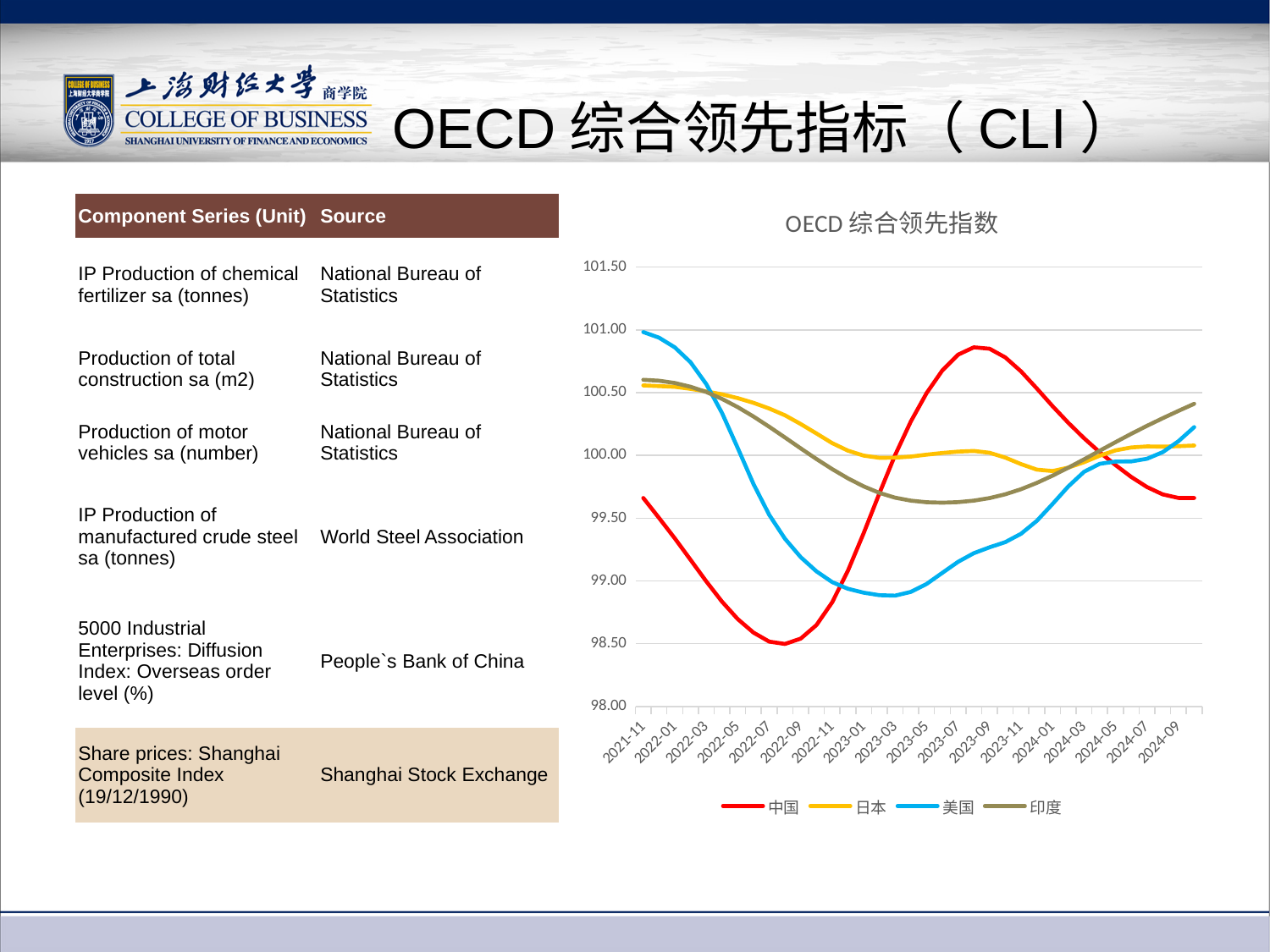

# OECD综合领先指标（CLI）

### Chart: OECD综合领先指数

| Category | 中国 | 日本 | 美国 | 印度 |
|---|---|---|---|---|
| 45596 | 99.66068 | 100.0786 | 100.2251 | 100.4112 |
| 45565 | 99.66121 | 100.0732 | 100.1131 | 100.3545 |
| 45535 | 99.68954 | 100.0702 | 100.0259 | 100.2963 |
| 45504 | 99.74794 | 100.0716 | 99.97331 | 100.2355 |
| 45473 | 99.82849 | 100.0632 | 99.95211 | 100.1719 |
| 45443 | 99.92307 | 100.04 | 99.95114 | 100.1054 |
| 45412 | 100.0252 | 99.9975 | 99.93316 | 100.0372 |
| 45382 | 100.1374 | 99.9459 | 99.86894 | 99.96869 |
| 45351 | 100.2602 | 99.90295 | 99.75255 | 99.90198 |
| 45322 | 100.3925 | 99.87537 | 99.61259 | 99.83867 |
| 45291 | 100.5335 | 99.88683 | 99.47822 | 99.78092 |
| 45260 | 100.6692 | 99.93053 | 99.37529 | 99.73078 |
| 45230 | 100.7806 | 99.98236 | 99.30878 | 99.69035 |
| 45199 | 100.8498 | 100.021 | 99.26747 | 99.6601 |
| 45169 | 100.8611 | 100.0355 | 99.22059 | 99.63948 |
| 45138 | 100.8026 | 100.0303 | 99.15217 | 99.62732 |
| 45107 | 100.677 | 100.0196 | 99.06423 | 99.62308 |
| 45077 | 100.4962 | 100.0058 | 98.97565 | 99.6266 |
| 45046 | 100.2708 | 99.99069 | 98.9127 | 99.63927 |
| 45016 | 100.0025 | 99.98222 | 98.88248 | 99.66337 |
| 44985 | 99.69794 | 99.98096 | 98.88631 | 99.70132 |
| 44957 | 99.38114 | 99.99837 | 98.90632 | 99.75312 |
| 44926 | 99.08154 | 100.0376 | 98.93703 | 99.81719 |
| 44895 | 98.8298 | 100.098 | 98.99059 | 99.89089 |
| 44865 | 98.64819 | 100.1747 | 99.07619 | 99.9713 |
| 44834 | 98.54037 | 100.25 | 99.18914 | 100.0562 |
| 44804 | 98.49764 | 100.3196 | 99.33609 | 100.1428 |
| 44773 | 98.51646 | 100.3735 | 99.52592 | 100.2281 |
| 44742 | 98.58804 | 100.4186 | 99.77184 | 100.3095 |
| 44712 | 98.69611 | 100.4562 | 100.0587 | 100.3844 |
| 44681 | 98.83504 | 100.4866 | 100.3383 | 100.4503 |
| 44651 | 98.99632 | 100.5095 | 100.5683 | 100.5049 |
| 44620 | 99.16865 | 100.5303 | 100.7423 | 100.547 |
| 44592 | 99.33883 | 100.5463 | 100.8607 | 100.5768 |
| 44561 | 99.50108 | 100.552 | 100.9379 | 100.595 |
| 44530 | 99.66066 | 100.5576 | 100.9825 | 100.6023 |
| Component Series (Unit) | Source |
| --- | --- |
| IP Production of chemical fertilizer sa (tonnes) | National Bureau of Statistics |
| Production of total construction sa (m2) | National Bureau of Statistics |
| Production of motor vehicles sa (number) | National Bureau of Statistics |
| IP Production of manufactured crude steel sa (tonnes) | World Steel Association |
| 5000 Industrial Enterprises: Diffusion Index: Overseas order level (%) | People`s Bank of China |
| Share prices: Shanghai Composite Index (19/12/1990) | Shanghai Stock Exchange |